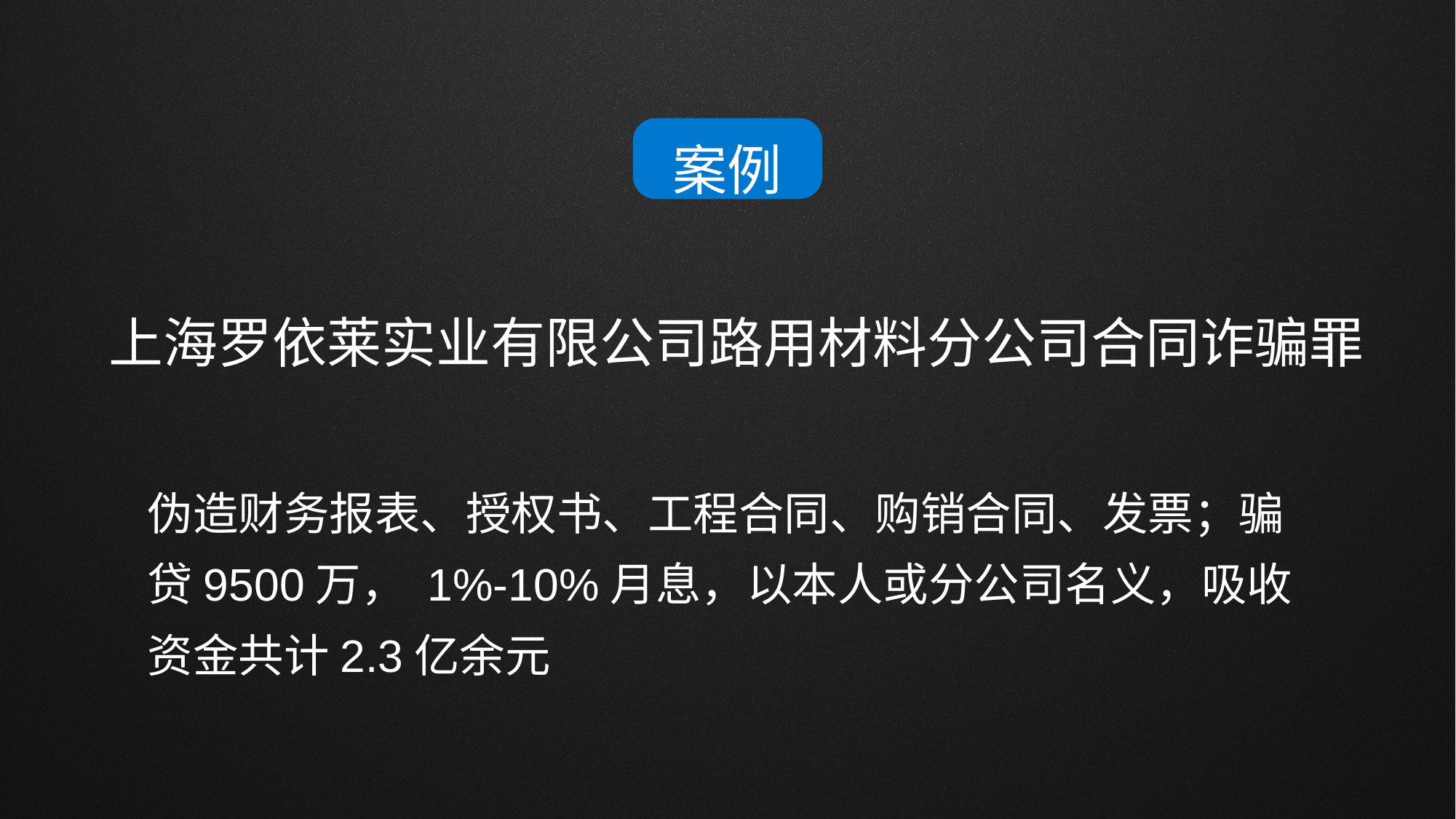

案例
上海罗依莱实业有限公司路用材料分公司合同诈骗罪
伪造财务报表、授权书、工程合同、购销合同、发票；骗贷9500万， 1%-10%月息，以本人或分公司名义，吸收资金共计2.3亿余元